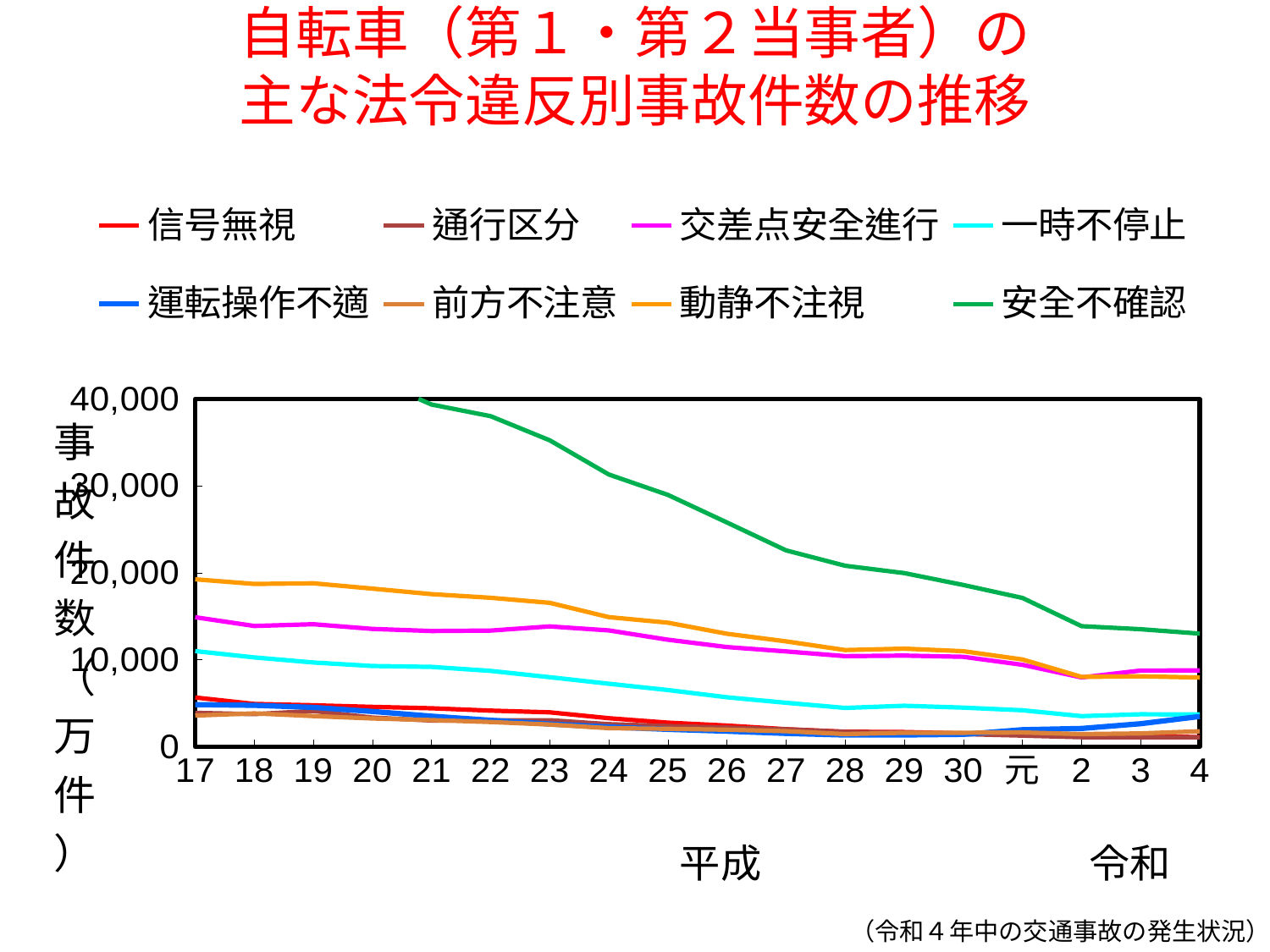

# 自転車（第１・第２当事者）の 主な法令違反別事故件数の推移

### Chart

| Category | 信号無視 | 通行区分 | 交差点安全進行 | 一時不停止 | 運転操作不適 | 前方不注意 | 動静不注視 | 安全不確認 |
|---|---|---|---|---|---|---|---|---|
| 17 | 5654.0 | 3882.0 | 14888.0 | 10995.0 | 4837.0 | 3574.0 | 19250.0 | 49781.0 |
| 18 | 4917.0 | 3743.0 | 13882.0 | 10263.0 | 4755.0 | 3828.0 | 18709.0 | 46430.0 |
| 19 | 4760.0 | 4109.0 | 14079.0 | 9681.0 | 4518.0 | 3517.0 | 18790.0 | 45026.0 |
| 20 | 4576.0 | 3345.0 | 13542.0 | 9279.0 | 4045.0 | 3238.0 | 18173.0 | 42303.0 |
| 21 | 4415.0 | 3009.0 | 13303.0 | 9171.0 | 3508.0 | 3055.0 | 17541.0 | 39348.0 |
| 22 | 4144.0 | 3024.0 | 13355.0 | 8714.0 | 3033.0 | 2837.0 | 17122.0 | 38008.0 |
| 23 | 3952.0 | 3039.0 | 13830.0 | 7988.0 | 2608.0 | 2547.0 | 16541.0 | 35234.0 |
| 24 | 3273.0 | 2587.0 | 13369.0 | 7240.0 | 2267.0 | 2132.0 | 14894.0 | 31302.0 |
| 25 | 2764.0 | 2373.0 | 12295.0 | 6511.0 | 1991.0 | 2052.0 | 14259.0 | 28958.0 |
| 26 | 2432.0 | 2198.0 | 11454.0 | 5678.0 | 1780.0 | 1950.0 | 12989.0 | 25780.0 |
| 27 | 2010.0 | 1997.0 | 10955.0 | 5044.0 | 1523.0 | 1787.0 | 12110.0 | 22575.0 |
| 28 | 1719.0 | 1699.0 | 10409.0 | 4457.0 | 1340.0 | 1445.0 | 11107.0 | 20804.0 |
| 29 | 1680.0 | 1600.0 | 10470.0 | 4703.0 | 1344.0 | 1597.0 | 11272.0 | 19959.0 |
| 30 | 1531.0 | 1449.0 | 10339.0 | 4490.0 | 1414.0 | 1598.0 | 10974.0 | 18593.0 |
| 元 | 1461.0 | 1267.0 | 9416.0 | 4184.0 | 1953.0 | 1637.0 | 10031.0 | 17109.0 |
| 2 | 1217.0 | 1088.0 | 7961.0 | 3514.0 | 2091.0 | 1445.0 | 8028.0 | 13857.0 |
| 3 | 1221.0 | 1080.0 | 8755.0 | 3726.0 | 2641.0 | 1525.0 | 8093.0 | 13507.0 |
| 4 | 1097.0 | 1068.0 | 8765.0 | 3702.0 | 3475.0 | 1766.0 | 7948.0 | 13005.0 |
（令和４年中の交通事故の発生状況）